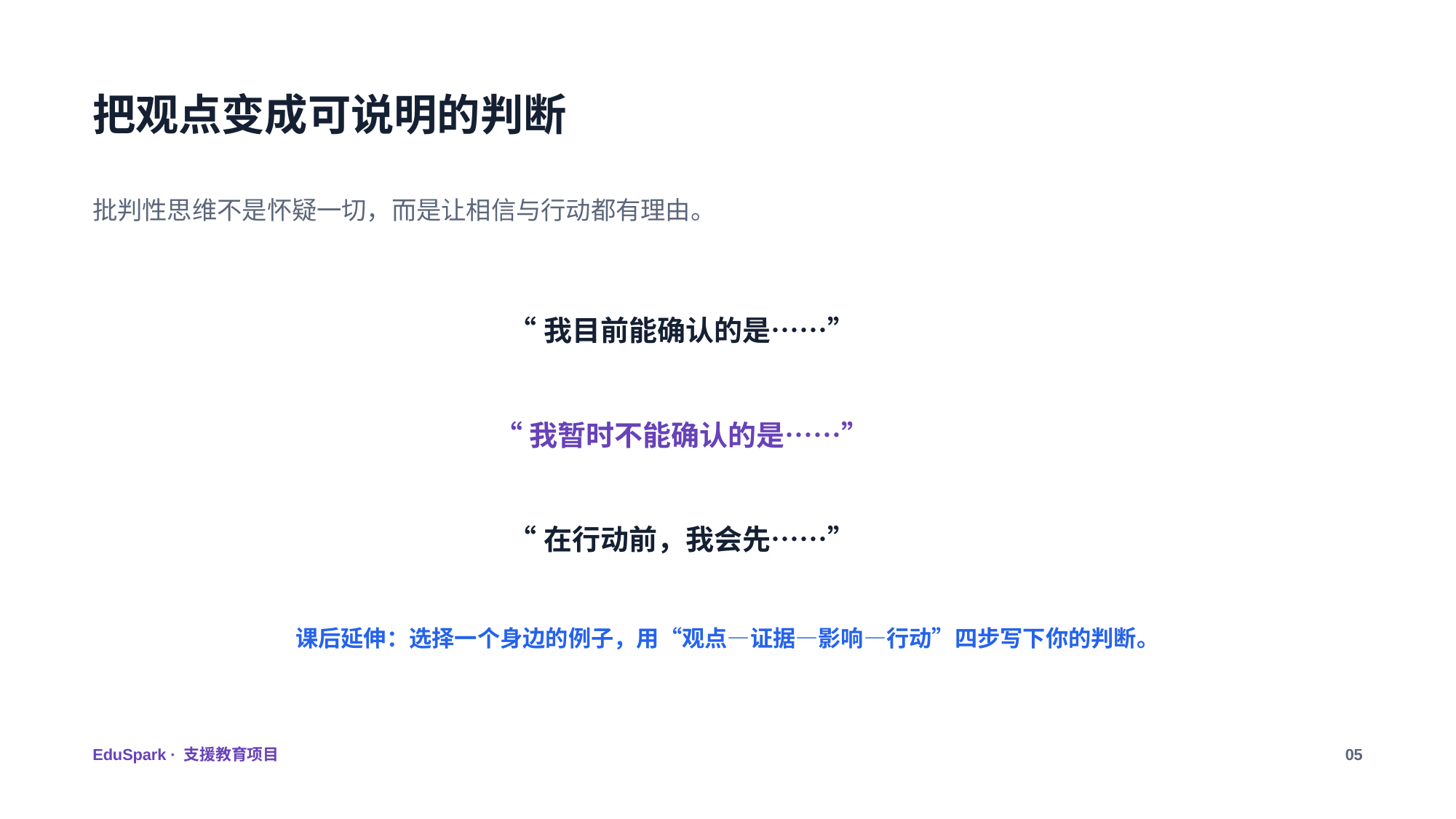

把观点变成可说明的判断
批判性思维不是怀疑一切，而是让相信与行动都有理由。
“我目前能确认的是……”
“我暂时不能确认的是……”
“在行动前，我会先……”
课后延伸：选择一个身边的例子，用“观点—证据—影响—行动”四步写下你的判断。
EduSpark · 支援教育项目
05